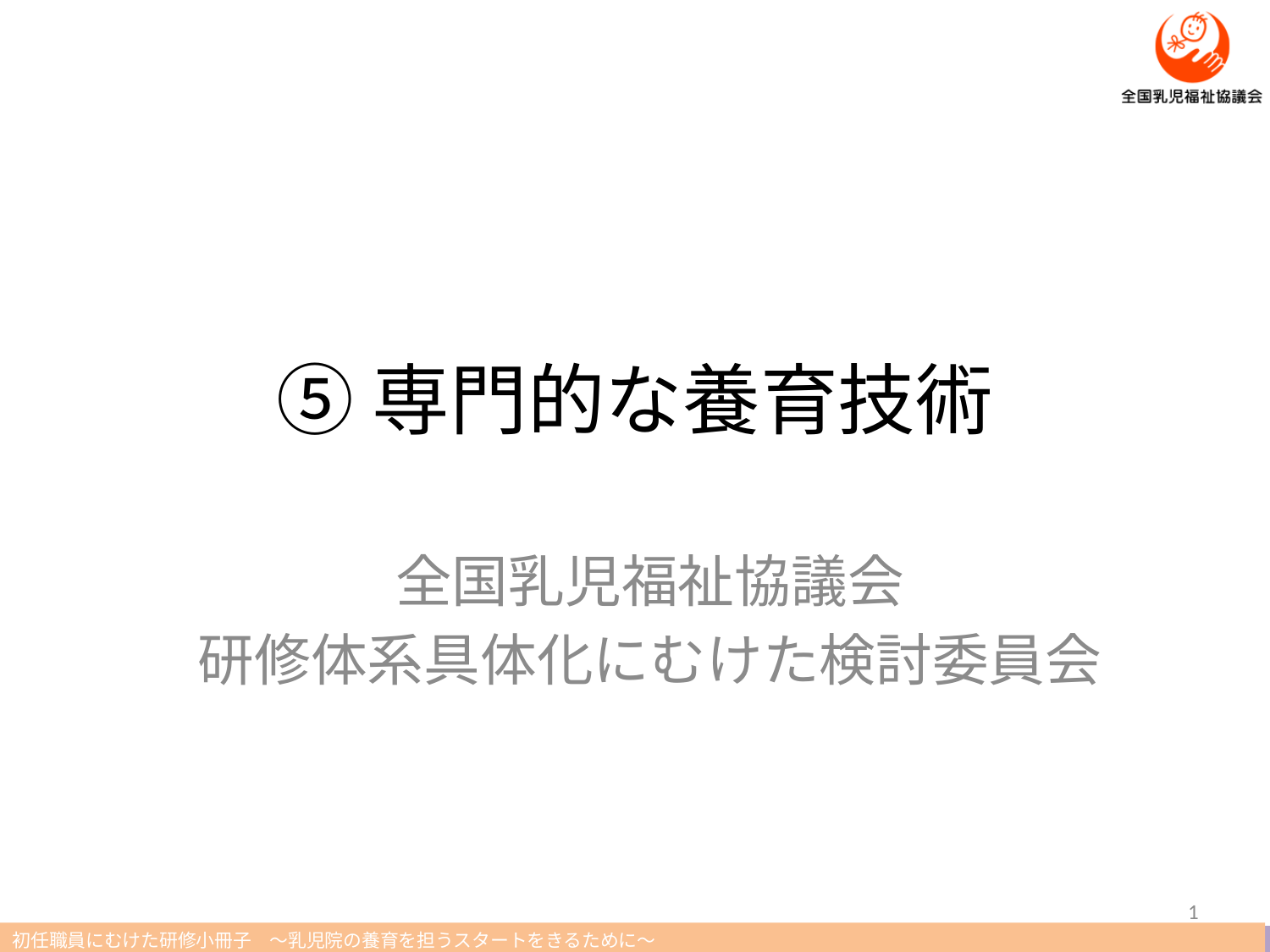

# ⑤専門的な養育技術
全国乳児福祉協議会
研修体系具体化にむけた検討委員会
1